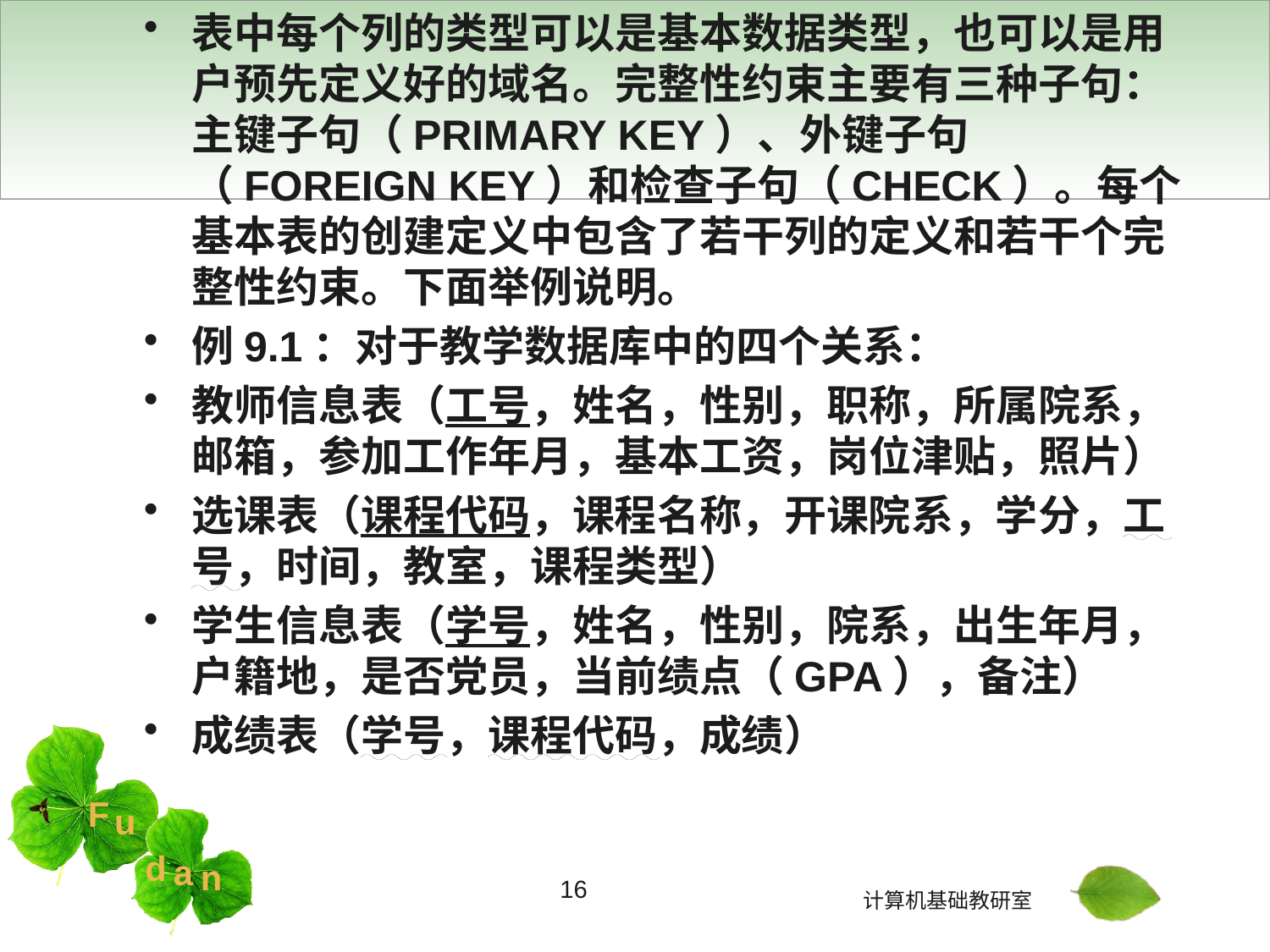

#
表中每个列的类型可以是基本数据类型，也可以是用户预先定义好的域名。完整性约束主要有三种子句：主键子句（PRIMARY KEY）、外键子句（FOREIGN KEY）和检查子句（CHECK）。每个基本表的创建定义中包含了若干列的定义和若干个完整性约束。下面举例说明。
例9.1：对于教学数据库中的四个关系：
教师信息表（工号，姓名，性别，职称，所属院系，邮箱，参加工作年月，基本工资，岗位津贴，照片）
选课表（课程代码，课程名称，开课院系，学分，工号，时间，教室，课程类型）
学生信息表（学号，姓名，性别，院系，出生年月，户籍地，是否党员，当前绩点（GPA），备注）
成绩表（学号，课程代码，成绩）

16